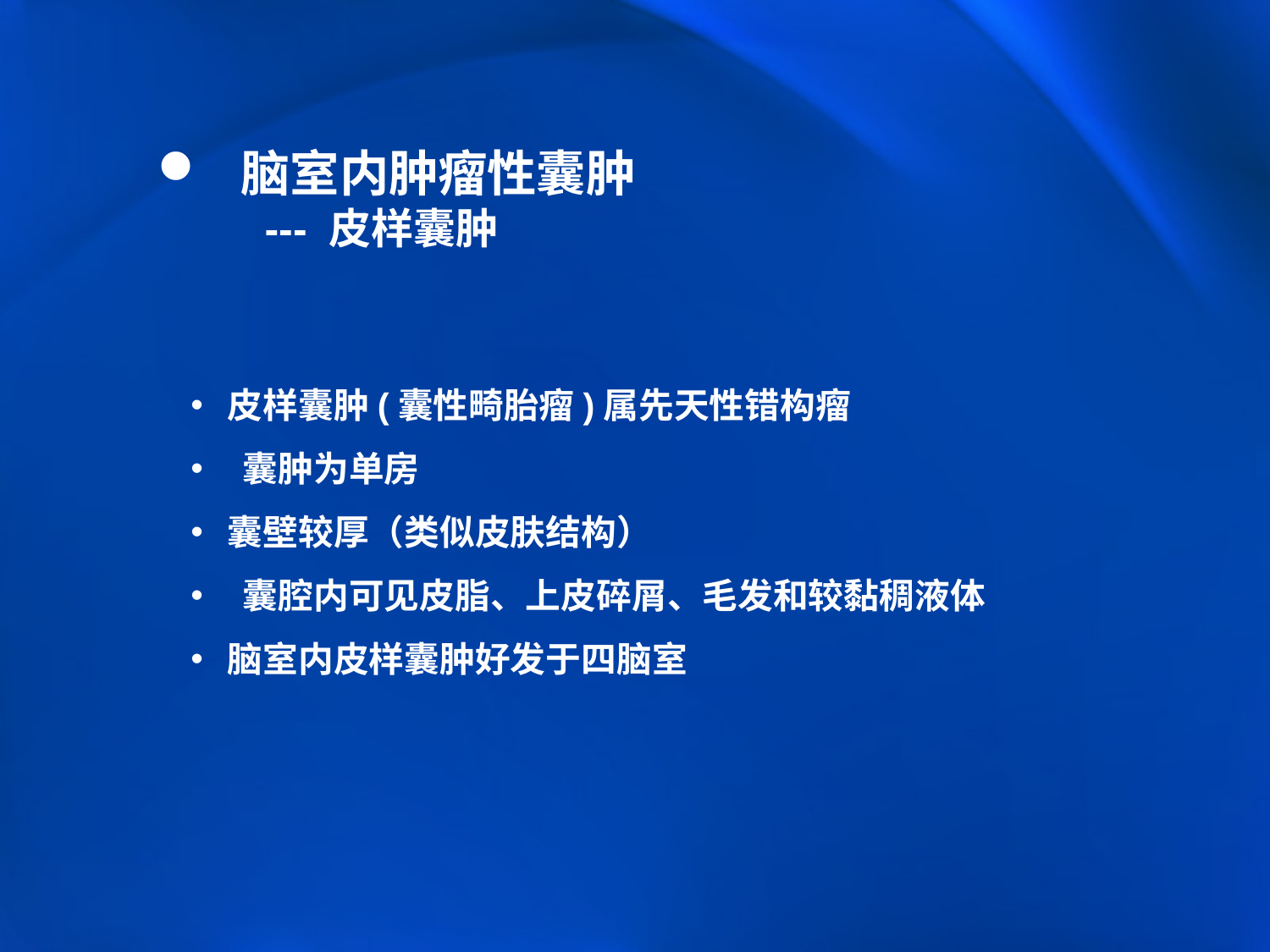

脑室内肿瘤性囊肿
           --- 皮样囊肿
  皮样囊肿(囊性畸胎瘤)属先天性错构瘤
    囊肿为单房
  囊壁较厚（类似皮肤结构）
    囊腔内可见皮脂、上皮碎屑、毛发和较黏稠液体
  脑室内皮样囊肿好发于四脑室